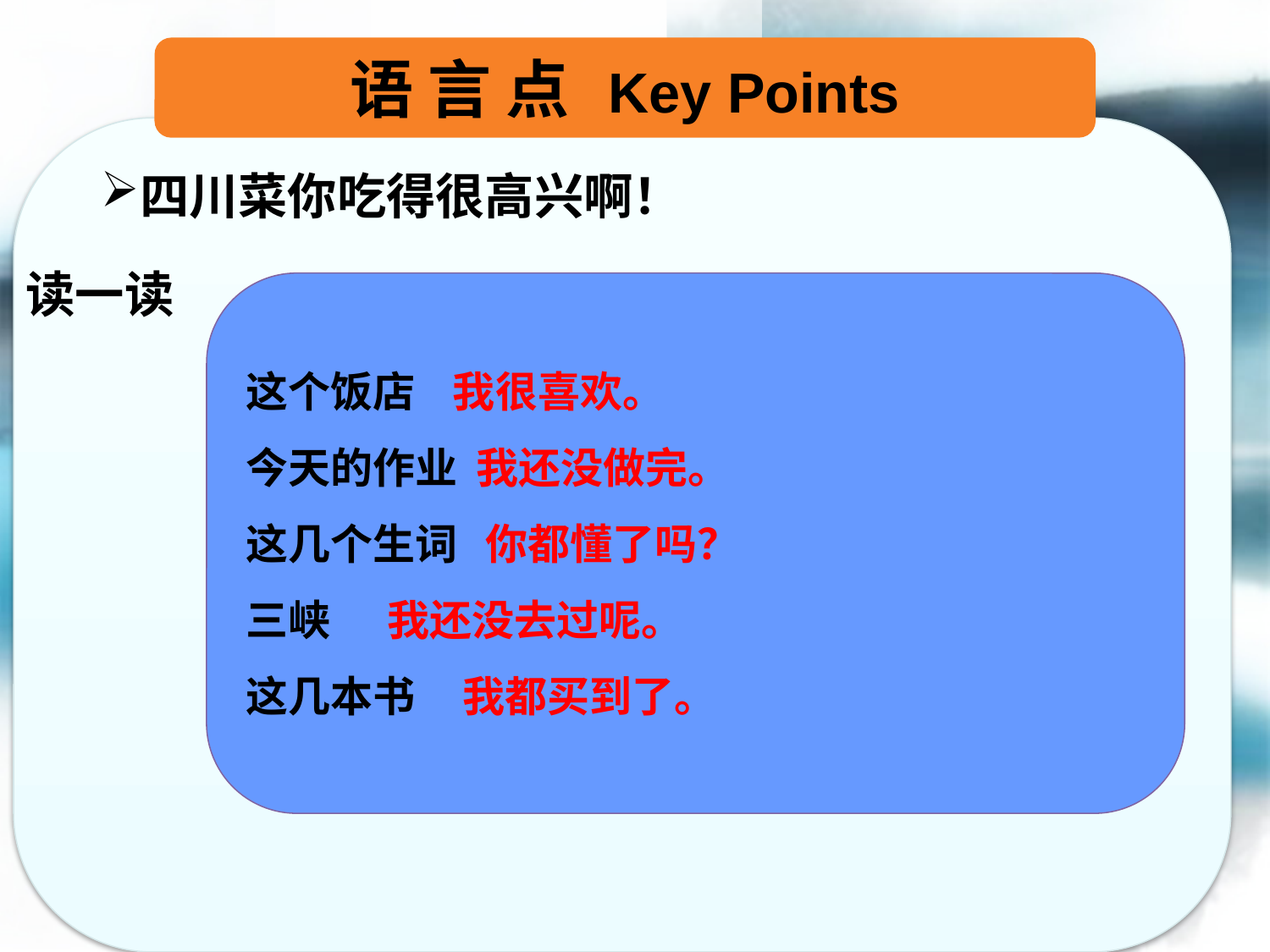

语 言 点  Key Points

四川菜你吃得很高兴啊！
读一读

这个饭店    我很喜欢。
今天的作业  我还没做完。
这几个生词   你都懂了吗？
三峡      我还没去过呢。
这几本书     我都买到了。